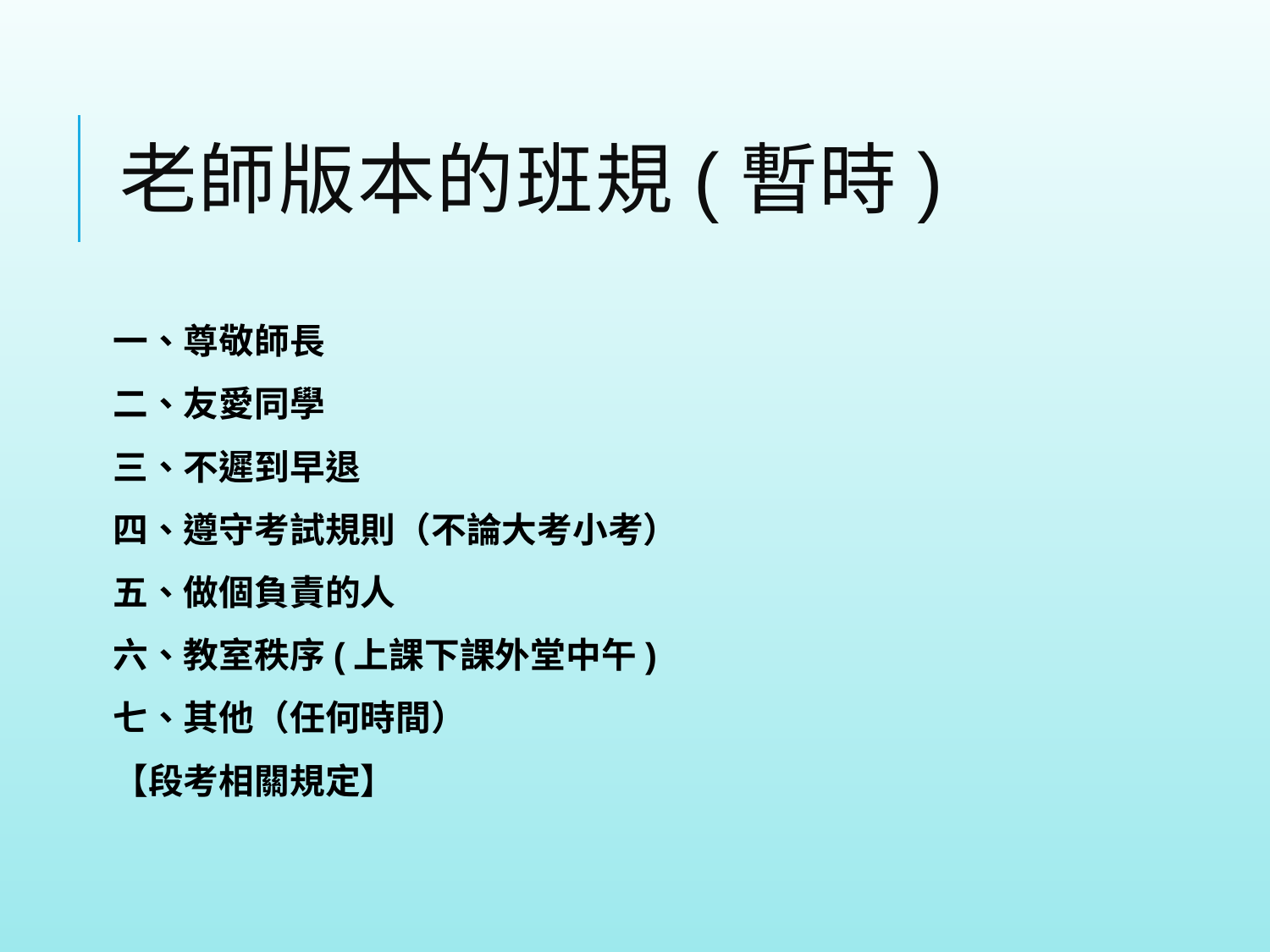

# 老師版本的班規(暫時)
一、尊敬師長
二、友愛同學
三、不遲到早退
四、遵守考試規則（不論大考小考）
五、做個負責的人
六、教室秩序(上課下課外堂中午)
七、其他（任何時間）
【段考相關規定】